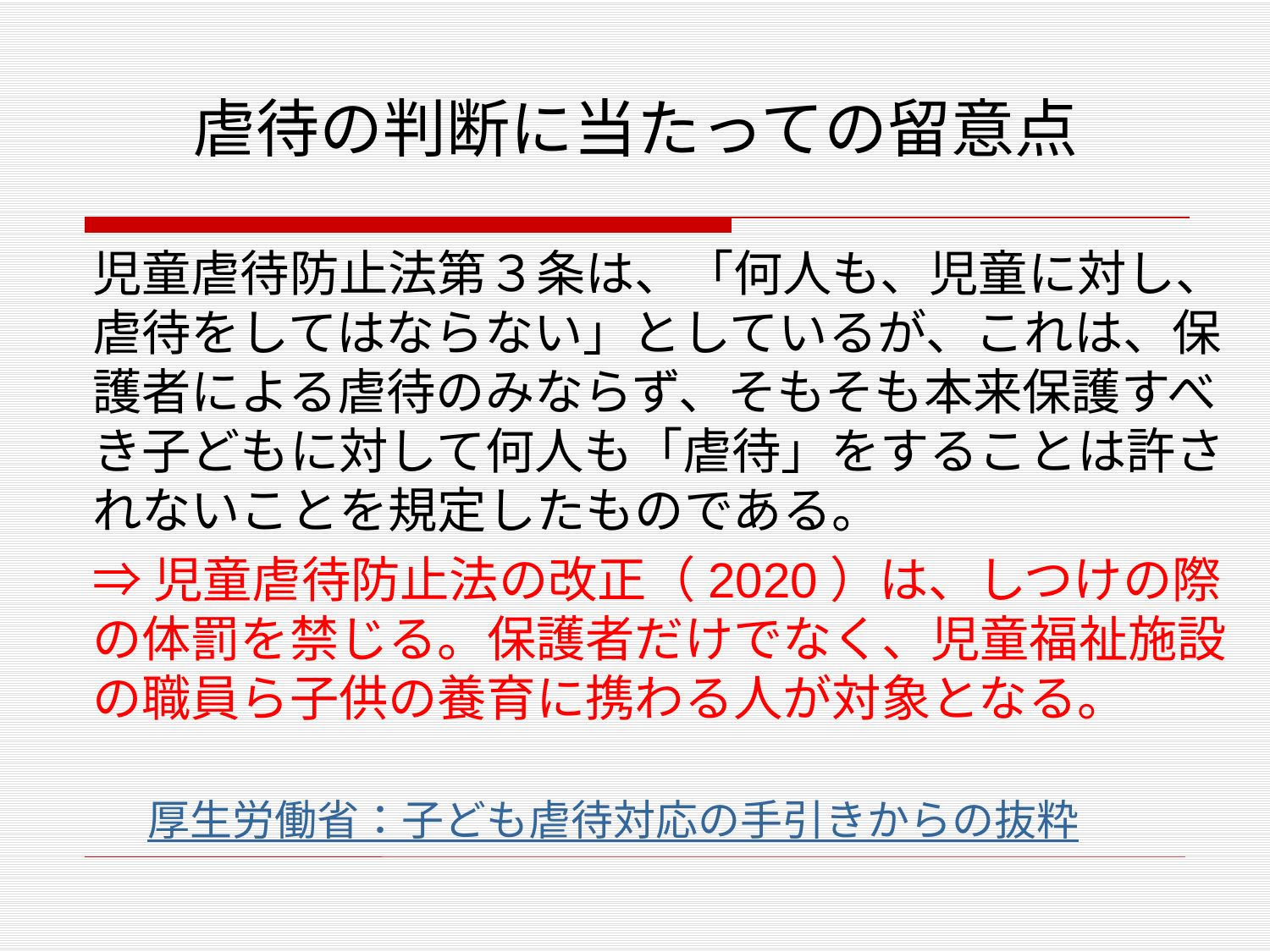

# 虐待の判断に当たっての留意点
児童虐待防止法第３条は、「何人も、児童に対し、虐待をしてはならない」としているが、これは、保護者による虐待のみならず、そもそも本来保護すべき子どもに対して何人も「虐待」をすることは許されないことを規定したものである。
⇒児童虐待防止法の改正（2020）は、しつけの際の体罰を禁じる。保護者だけでなく、児童福祉施設の職員ら子供の養育に携わる人が対象となる。
厚生労働省：子ども虐待対応の手引きからの抜粋